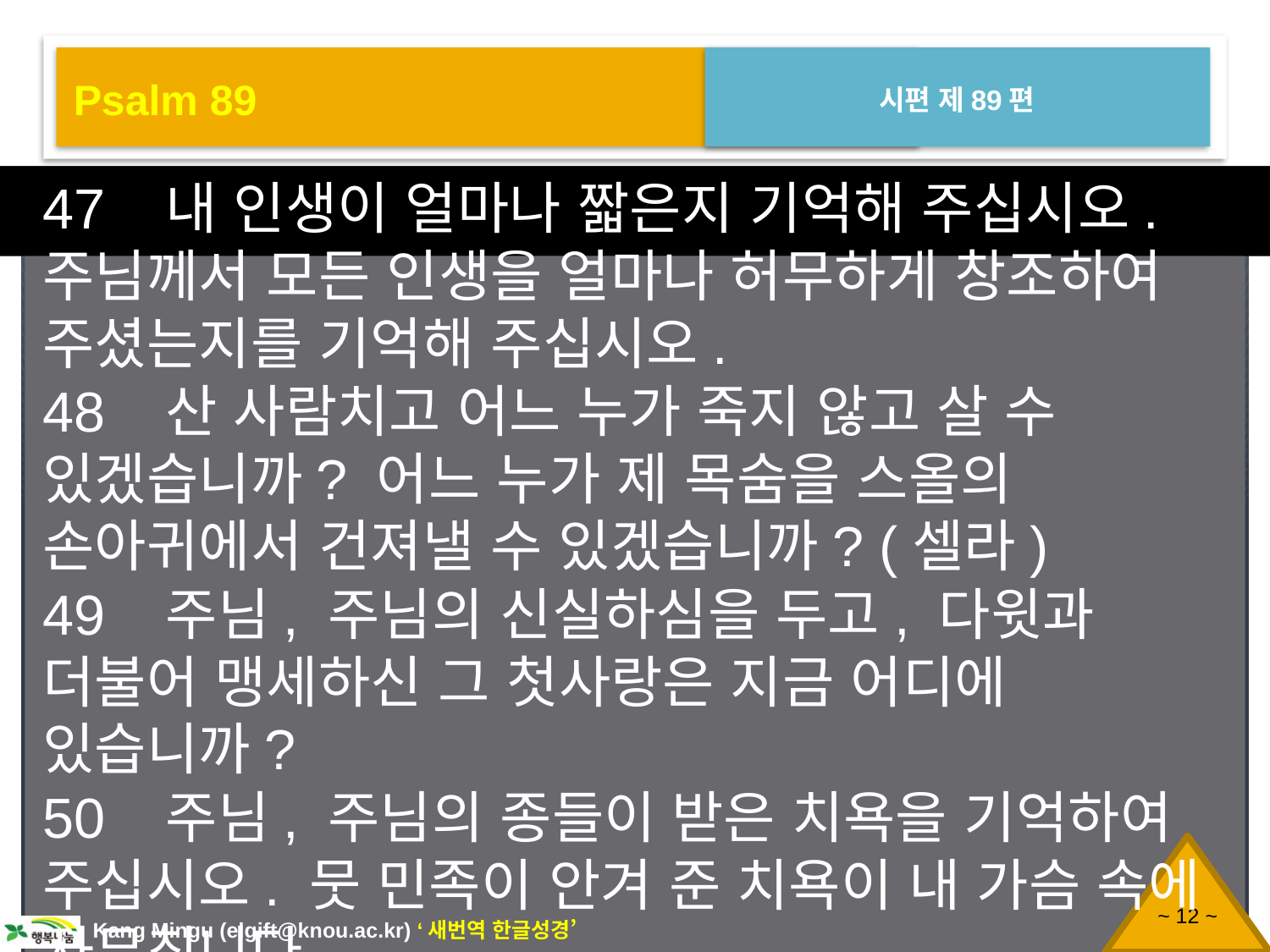

Psalm 89
시편 제89편
47   내 인생이 얼마나 짧은지 기억해 주십시오. 주님께서 모든 인생을 얼마나 허무하게 창조하여 주셨는지를 기억해 주십시오.
48   산 사람치고 어느 누가 죽지 않고 살 수 있겠습니까? 어느 누가 제 목숨을 스올의 손아귀에서 건져낼 수 있겠습니까? (셀라)
49   주님, 주님의 신실하심을 두고, 다윗과 더불어 맹세하신 그 첫사랑은 지금 어디에 있습니까?
50   주님, 주님의 종들이 받은 치욕을 기억하여 주십시오. 뭇 민족이 안겨 준 치욕이 내 가슴 속에 사무칩니다.